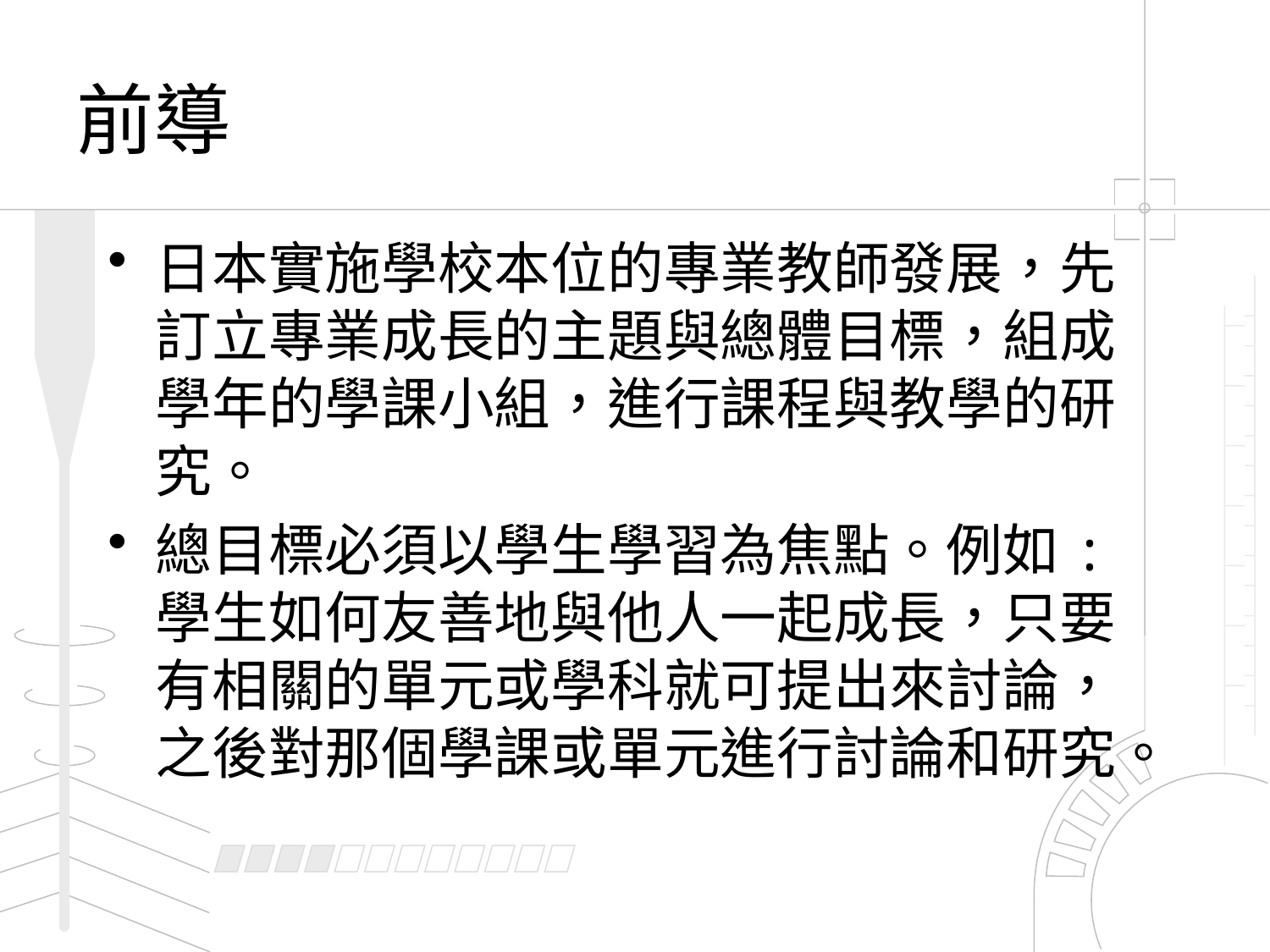

# 前導
日本實施學校本位的專業教師發展，先訂立專業成長的主題與總體目標，組成學年的學課小組，進行課程與教學的研究。
總目標必須以學生學習為焦點。例如:學生如何友善地與他人一起成長，只要有相關的單元或學科就可提出來討論，之後對那個學課或單元進行討論和研究。